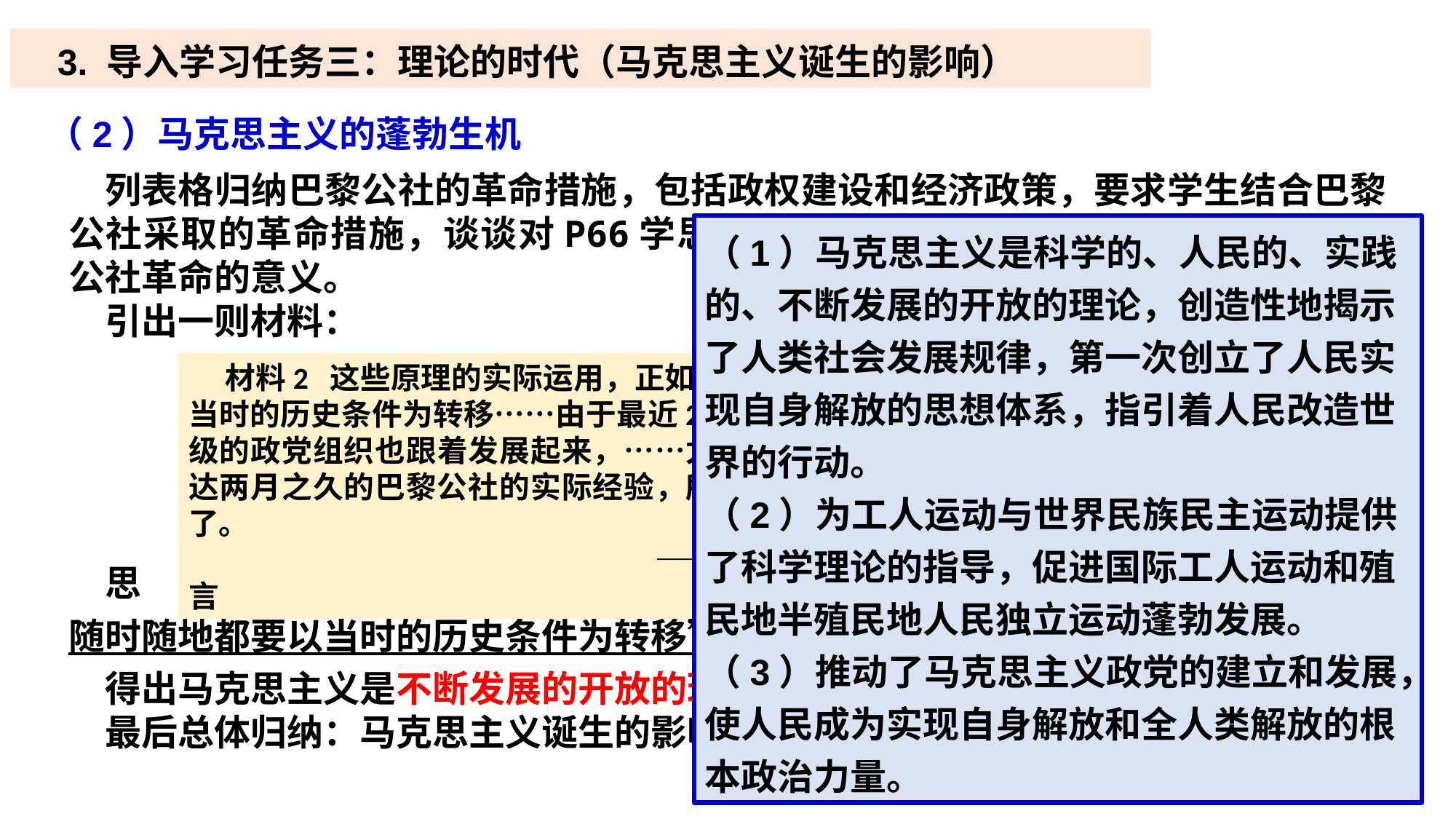

3. 导入学习任务三：理论的时代（马克思主义诞生的影响）
（2）马克思主义的蓬勃生机
列表格归纳巴黎公社的革命措施，包括政权建设和经济政策，要求学生结合巴黎公社采取的革命措施，谈谈对P66学思之窗的这段话的理解。其实就是分析巴黎公社革命的意义。
引出一则材料：

思考：如何理解“这些原理的实际运用……随时随地都要以当时的历史条件为转移”，请用史实说明。
得出马克思主义是不断发展的开放的理论。
最后总体归纳：马克思主义诞生的影响。
（1）马克思主义是科学的、人民的、实践的、不断发展的开放的理论，创造性地揭示了人类社会发展规律，第一次创立了人民实现自身解放的思想体系，指引着人民改造世界的行动。
（2）为工人运动与世界民族民主运动提供了科学理论的指导，促进国际工人运动和殖民地半殖民地人民独立运动蓬勃发展。
（3）推动了马克思主义政党的建立和发展，使人民成为实现自身解放和全人类解放的根本政治力量。
材料2  这些原理的实际运用，正如《宣言》中所说的，随时随地都要以当时的历史条件为转移……由于最近25年来大工业有了巨大发展而工人阶级的政党组织也跟着发展起来，……尤其是有了无产阶级第一次掌握政权达两月之久的巴黎公社的实际经验，所以这个纲领现在有些地方已经过时了。
                  —— 《共产党宣言》1872年德文版序言